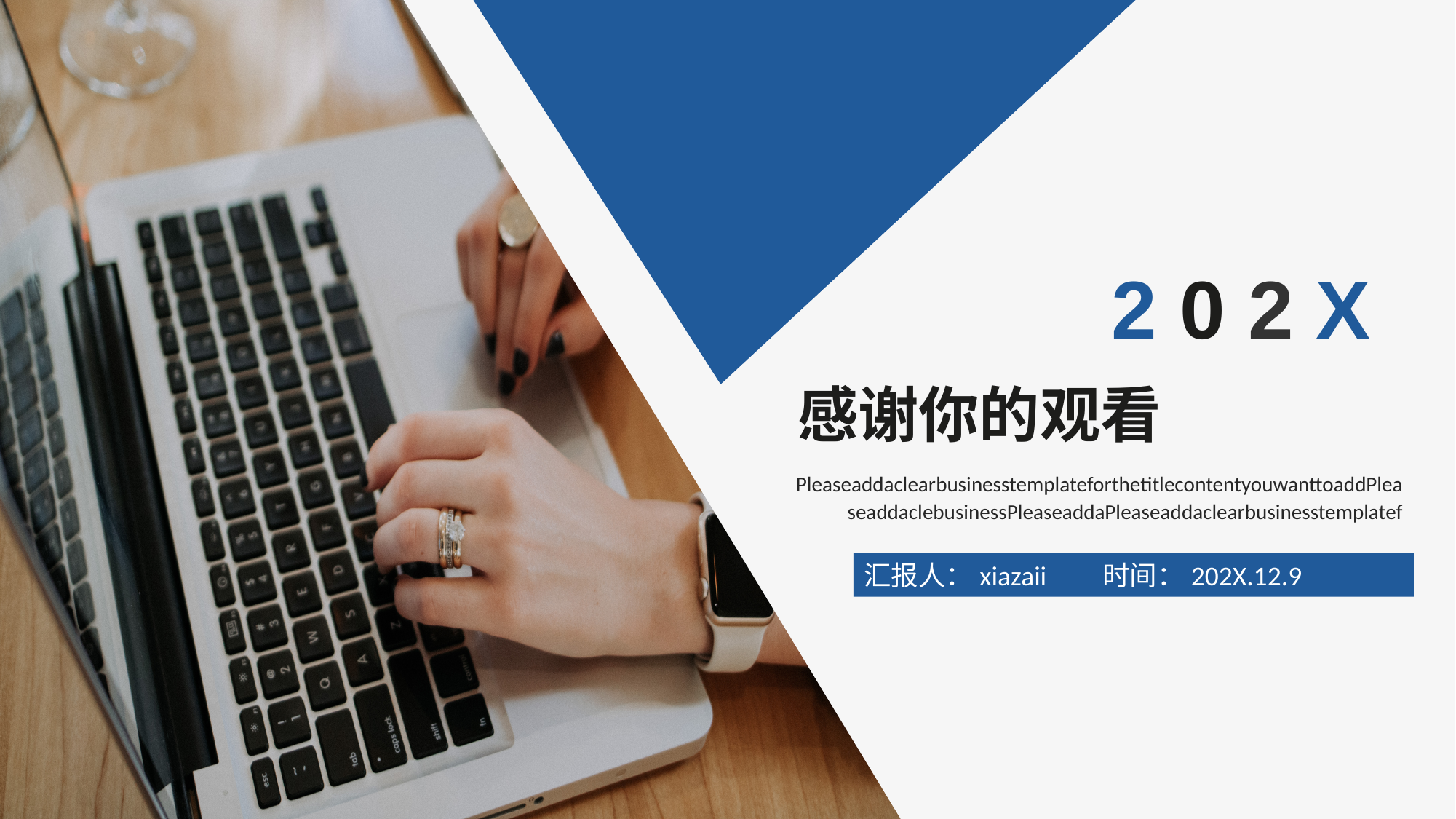

2 0 2 X
感谢你的观看
PleaseaddaclearbusinesstemplateforthetitlecontentyouwanttoaddPleaseaddaclebusinessPleaseaddaPleaseaddaclearbusinesstemplatef
汇报人：xiazaii        时间：202X.12.9